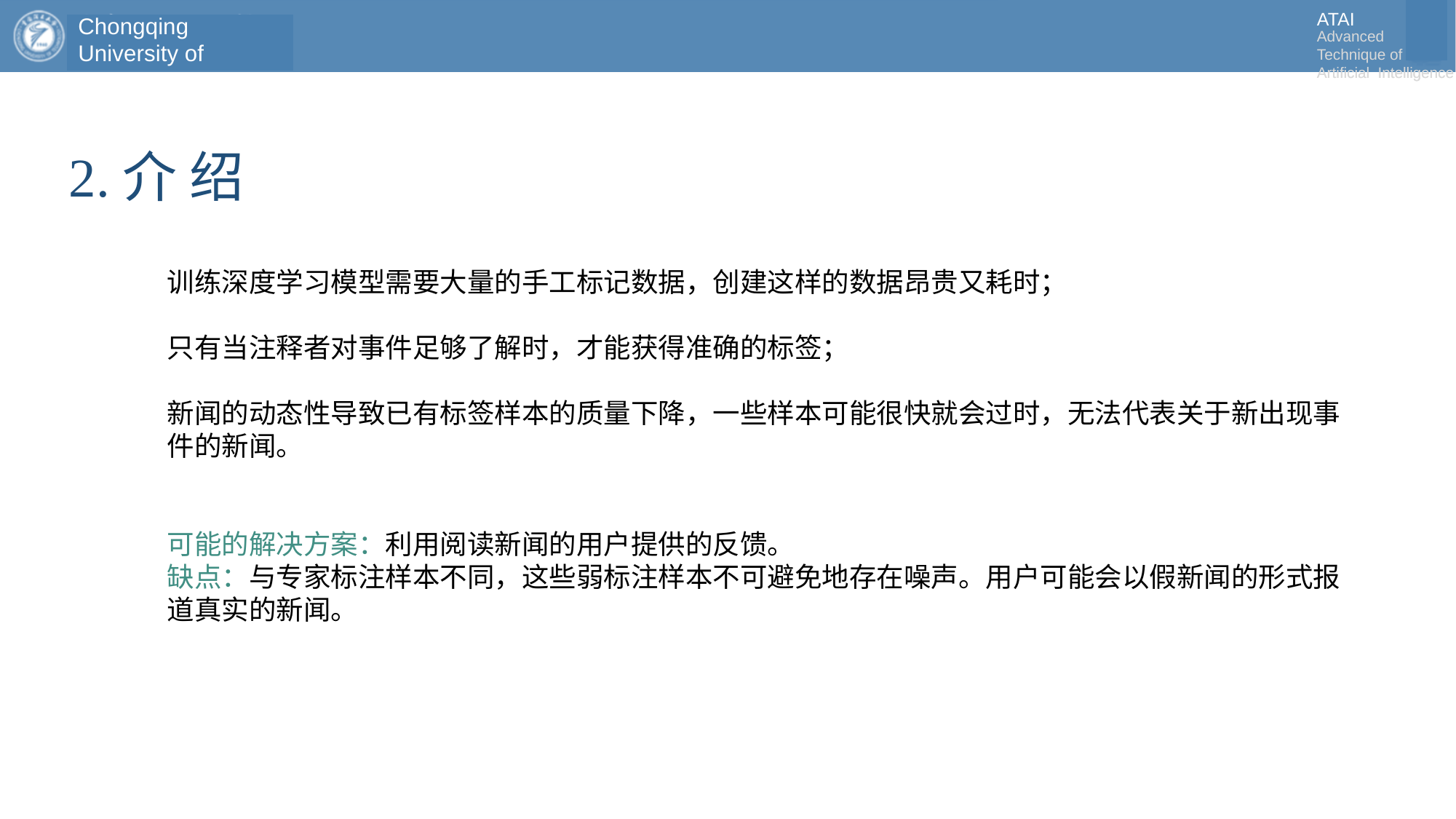

2.介 绍
训练深度学习模型需要大量的手工标记数据，创建这样的数据昂贵又耗时；

只有当注释者对事件足够了解时，才能获得准确的标签；

新闻的动态性导致已有标签样本的质量下降，一些样本可能很快就会过时，无法代表关于新出现事件的新闻。

可能的解决方案：利用阅读新闻的用户提供的反馈。
缺点：与专家标注样本不同，这些弱标注样本不可避免地存在噪声。用户可能会以假新闻的形式报道真实的新闻。